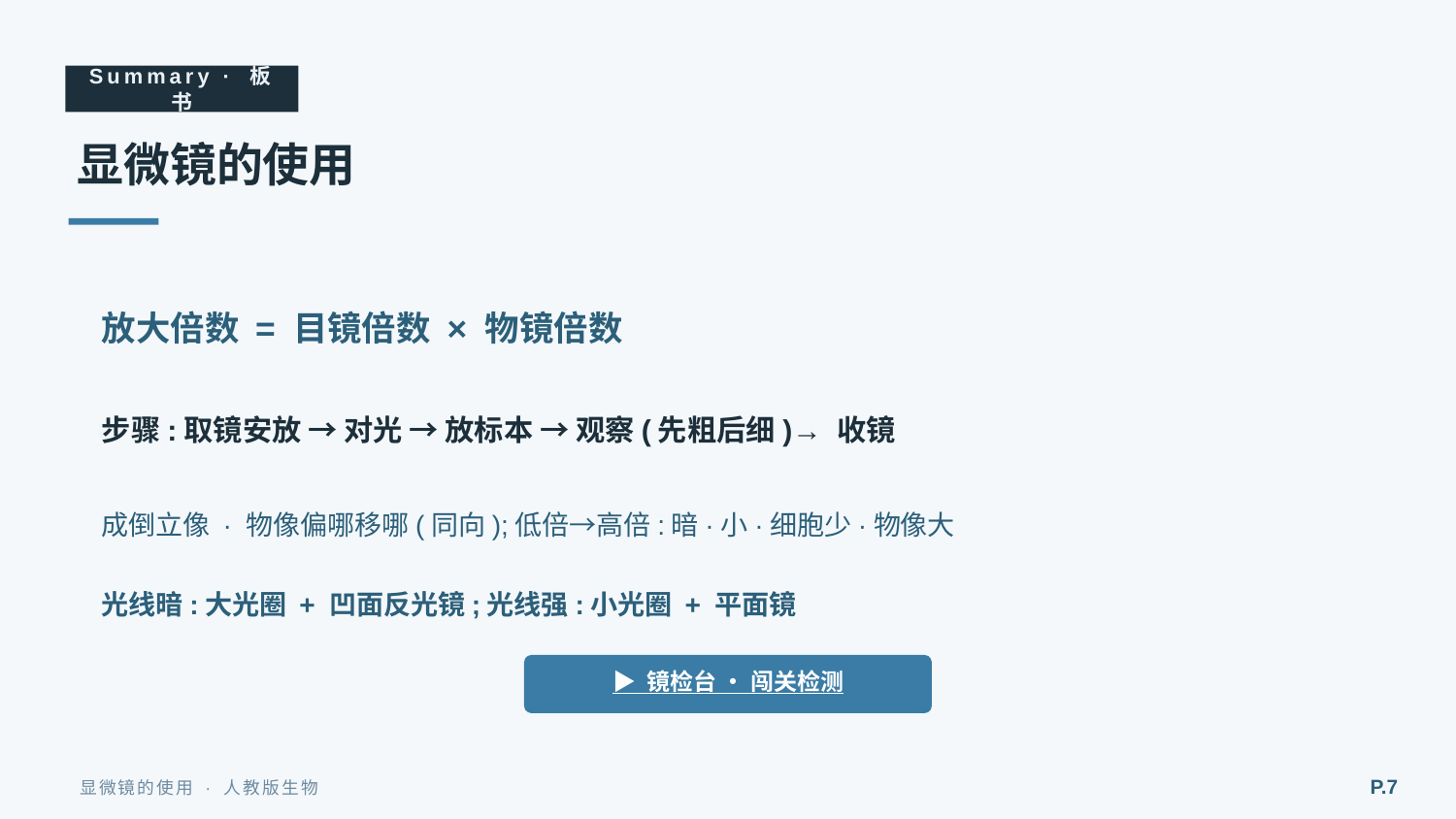

Summary · 板书

显微镜的使用

放大倍数 = 目镜倍数 × 物镜倍数
步骤:取镜安放 → 对光 → 放标本 → 观察(先粗后细)→ 收镜
成倒立像 · 物像偏哪移哪(同向);低倍→高倍:暗·小·细胞少·物像大
光线暗:大光圈 + 凹面反光镜;光线强:小光圈 + 平面镜
▶  镜检台 · 闯关检测

P.7
显微镜的使用 · 人教版生物